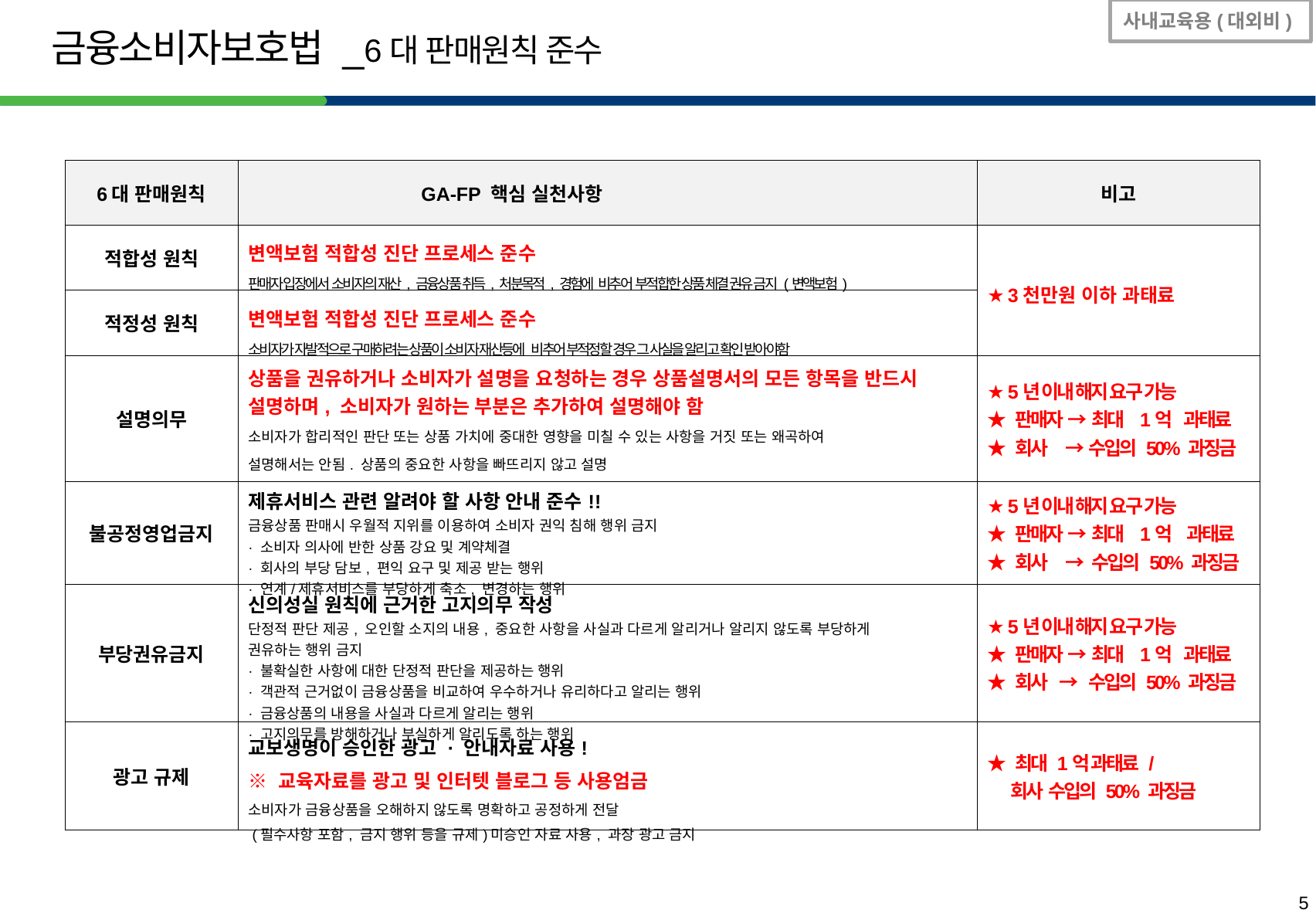

사내교육용(대외비)
금융소비자보호법 _6대 판매원칙 준수
| 6대 판매원칙 | GA-FP 핵심 실천사항 | 비고 |
| --- | --- | --- |
| 적합성 원칙 | 변액보험 적합성 진단 프로세스 준수 판매자 입장에서 소비자의 재산, 금융상품 취득, 처분목적, 경험에 비추어 부적합한 상품 체결 권유 금지 (변액보험) | ★ 3천만원 이하 과태료 |
| 적정성 원칙 | 변액보험 적합성 진단 프로세스 준수 소비자가 자발적으로 구매하려는 상품이 소비자 재산등에 비추어 부적정할 경우 그 사실을 알리고 확인 받아야함 |  |
| 설명의무 | 상품을 권유하거나 소비자가 설명을 요청하는 경우 상품설명서의 모든 항목을 반드시 설명하며, 소비자가 원하는 부분은 추가하여 설명해야 함 소비자가 합리적인 판단 또는 상품 가치에 중대한 영향을 미칠 수 있는 사항을 거짓 또는 왜곡하여 설명해서는 안됨. 상품의 중요한 사항을 빠뜨리지 않고 설명 | ★ 5년 이내 해지 요구 가능 ★ 판매자 → 최대 1억 과태료 ★ 회사 → 수입의 50% 과징금 |
| 불공정영업금지 | 제휴서비스 관련 알려야 할 사항 안내 준수!! 금융상품 판매시 우월적 지위를 이용하여 소비자 권익 침해 행위 금지 · 소비자 의사에 반한 상품 강요 및 계약체결 · 회사의 부당 담보, 편익 요구 및 제공 받는 행위 · 연계/제휴서비스를 부당하게 축소, 변경하는 행위 | ★ 5년 이내 해지 요구 가능 ★ 판매자 → 최대 1억 과태료 ★ 회사 → 수입의 50% 과징금 |
| 부당권유금지 | 신의성실 원칙에 근거한 고지의무 작성 단정적 판단 제공, 오인할 소지의 내용, 중요한 사항을 사실과 다르게 알리거나 알리지 않도록 부당하게 권유하는 행위 금지 · 불확실한 사항에 대한 단정적 판단을 제공하는 행위 · 객관적 근거없이 금융상품을 비교하여 우수하거나 유리하다고 알리는 행위 · 금융상품의 내용을 사실과 다르게 알리는 행위 · 고지의무를 방해하거나 부실하게 알리도록 하는 행위 | ★ 5년 이내 해지 요구 가능 ★ 판매자 → 최대 1억 과태료 ★ 회사 → 수입의 50% 과징금 |
| 광고 규제 | 교보생명이 승인한 광고 · 안내자료 사용! ※ 교육자료를 광고 및 인터텟 블로그 등 사용엄금 소비자가 금융상품을 오해하지 않도록 명확하고 공정하게 전달 (필수사항 포함, 금지 행위 등을 규제)미승인 자료 사용, 과장 광고 금지 | ★ 최대 1억 과태료 / 회사 수입의 50% 과징금 |